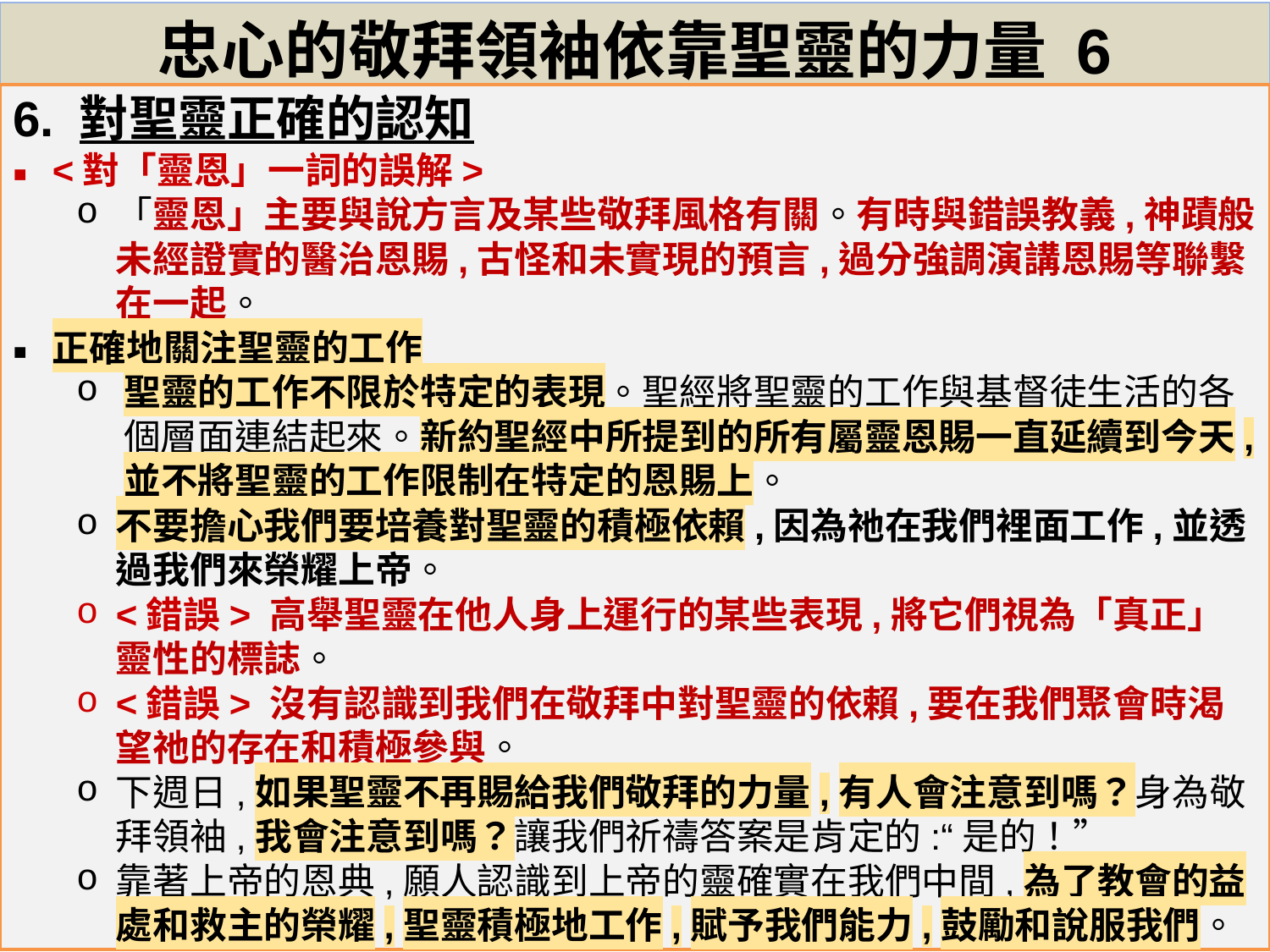

# 忠心的敬拜領袖依靠聖靈的力量 6
6. 對聖靈正確的認知
<對「靈恩」一詞的誤解>
「靈恩」主要與說方言及某些敬拜風格有關。有時與錯誤教義,神蹟般未經證實的醫治恩賜,古怪和未實現的預言,過分強調演講恩賜等聯繫在一起。
正確地關注聖靈的工作
聖靈的工作不限於特定的表現。聖經將聖靈的工作與基督徒生活的各個層面連結起來。新約聖經中所提到的所有屬靈恩賜一直延續到今天,並不將聖靈的工作限制在特定的恩賜上。
不要擔心我們要培養對聖靈的積極依賴,因為祂在我們裡面工作,並透過我們來榮耀上帝。
<錯誤> 高舉聖靈在他人身上運行的某些表現,將它們視為「真正」靈性的標誌。
<錯誤> 沒有認識到我們在敬拜中對聖靈的依賴,要在我們聚會時渴望祂的存在和積極參與。
下週日,如果聖靈不再賜給我們敬拜的力量,有人會注意到嗎？身為敬拜領袖,我會注意到嗎？讓我們祈禱答案是肯定的:“是的！”
靠著上帝的恩典,願人認識到上帝的靈確實在我們中間,為了教會的益處和救主的榮耀,聖靈積極地工作,賦予我們能力,鼓勵和說服我們。